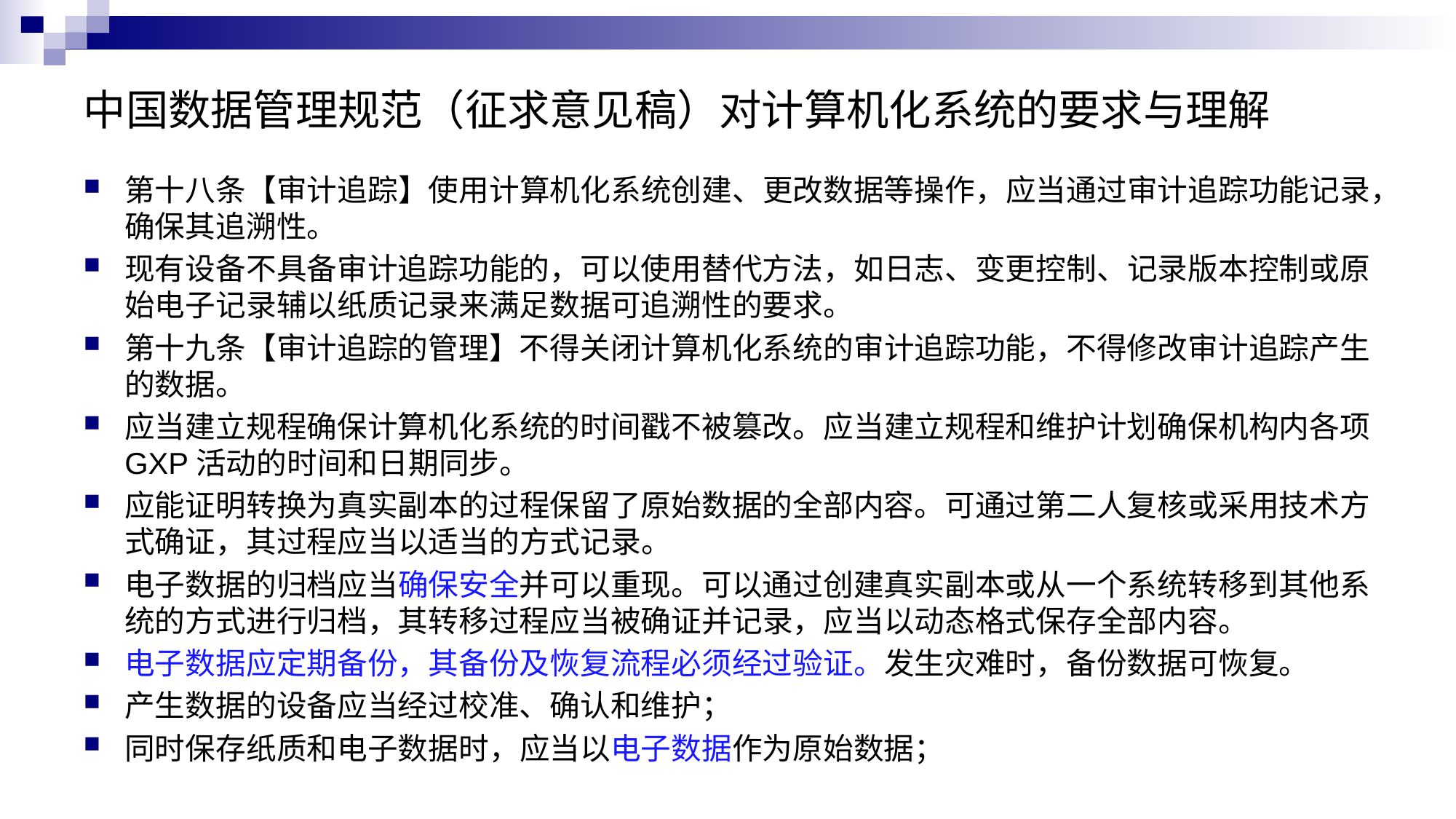

# 中国数据管理规范（征求意见稿）对计算机化系统的要求与理解
第十八条【审计追踪】使用计算机化系统创建、更改数据等操作，应当通过审计追踪功能记录，确保其追溯性。
现有设备不具备审计追踪功能的，可以使用替代方法，如日志、变更控制、记录版本控制或原始电子记录辅以纸质记录来满足数据可追溯性的要求。
第十九条【审计追踪的管理】不得关闭计算机化系统的审计追踪功能，不得修改审计追踪产生的数据。
应当建立规程确保计算机化系统的时间戳不被篡改。应当建立规程和维护计划确保机构内各项GXP活动的时间和日期同步。
应能证明转换为真实副本的过程保留了原始数据的全部内容。可通过第二人复核或采用技术方式确证，其过程应当以适当的方式记录。
电子数据的归档应当确保安全并可以重现。可以通过创建真实副本或从一个系统转移到其他系统的方式进行归档，其转移过程应当被确证并记录，应当以动态格式保存全部内容。
电子数据应定期备份，其备份及恢复流程必须经过验证。发生灾难时，备份数据可恢复。
产生数据的设备应当经过校准、确认和维护；
同时保存纸质和电子数据时，应当以电子数据作为原始数据；